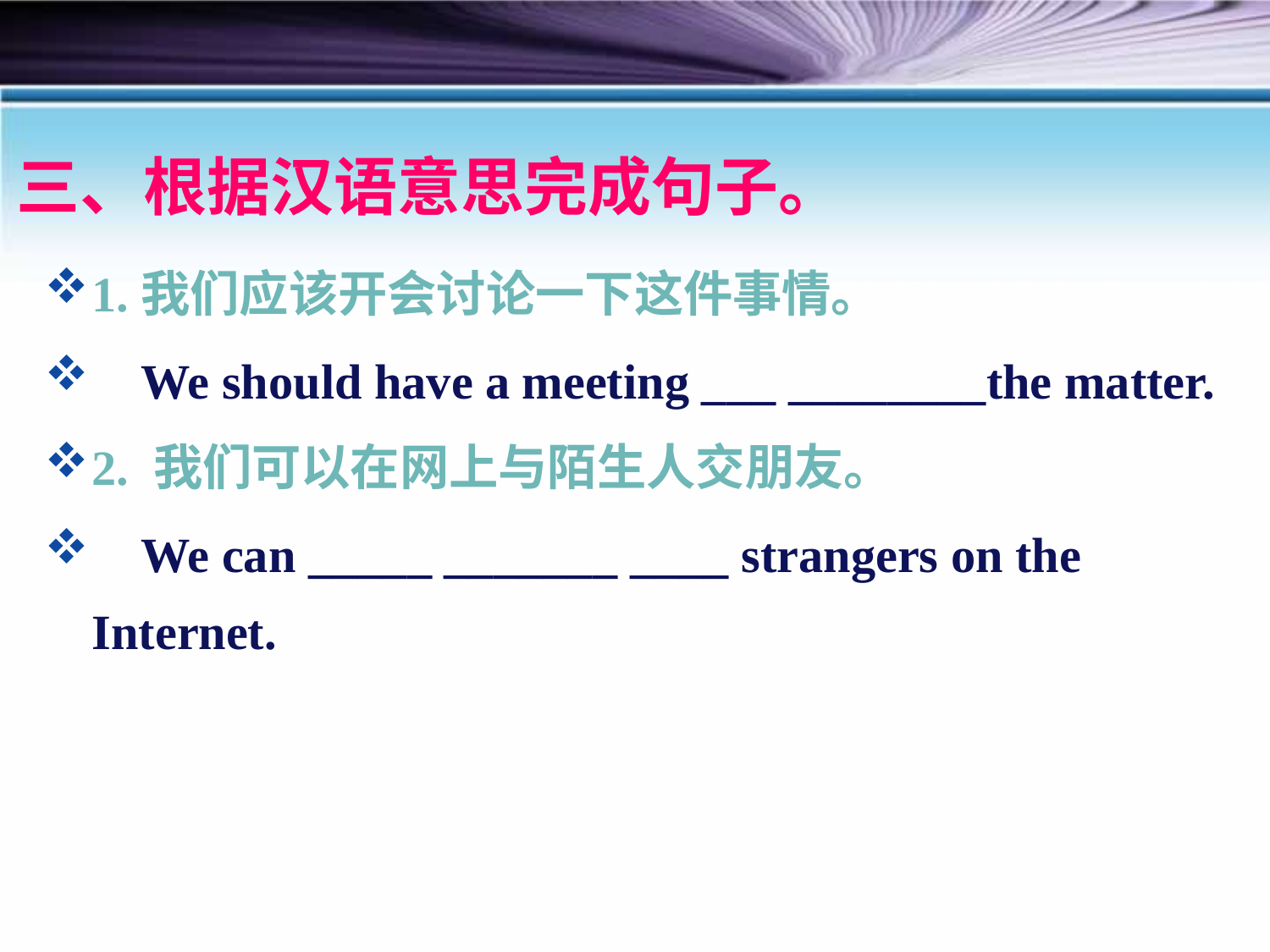

# 三、根据汉语意思完成句子。

1.我们应该开会讨论一下这件事情。
    We should have a meeting ___ ________the matter.
2. 我们可以在网上与陌生人交朋友。
    We can _____ _______ ____ strangers on the Internet.